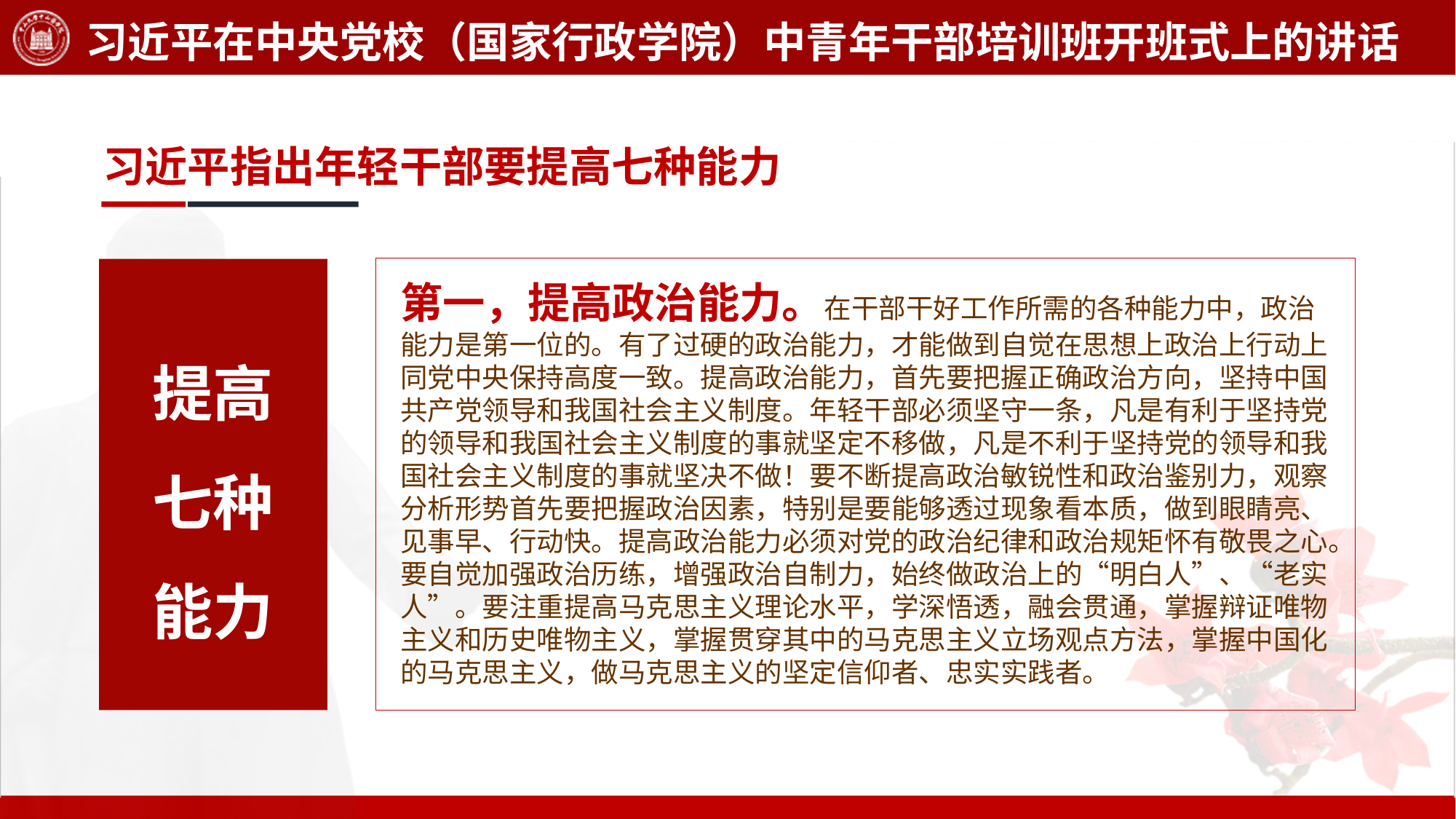

习近平在中央党校（国家行政学院）中青年干部培训班开班式上的讲话
习近平指出年轻干部要提高七种能力

第一，提高政治能力。在干部干好工作所需的各种能力中，政治能力是第一位的。有了过硬的政治能力，才能做到自觉在思想上政治上行动上同党中央保持高度一致。提高政治能力，首先要把握正确政治方向，坚持中国共产党领导和我国社会主义制度。年轻干部必须坚守一条，凡是有利于坚持党的领导和我国社会主义制度的事就坚定不移做，凡是不利于坚持党的领导和我国社会主义制度的事就坚决不做！要不断提高政治敏锐性和政治鉴别力，观察分析形势首先要把握政治因素，特别是要能够透过现象看本质，做到眼睛亮、见事早、行动快。提高政治能力必须对党的政治纪律和政治规矩怀有敬畏之心。要自觉加强政治历练，增强政治自制力，始终做政治上的“明白人”、“老实人”。要注重提高马克思主义理论水平，学深悟透，融会贯通，掌握辩证唯物主义和历史唯物主义，掌握贯穿其中的马克思主义立场观点方法，掌握中国化的马克思主义，做马克思主义的坚定信仰者、忠实实践者。

提高
七种
能力